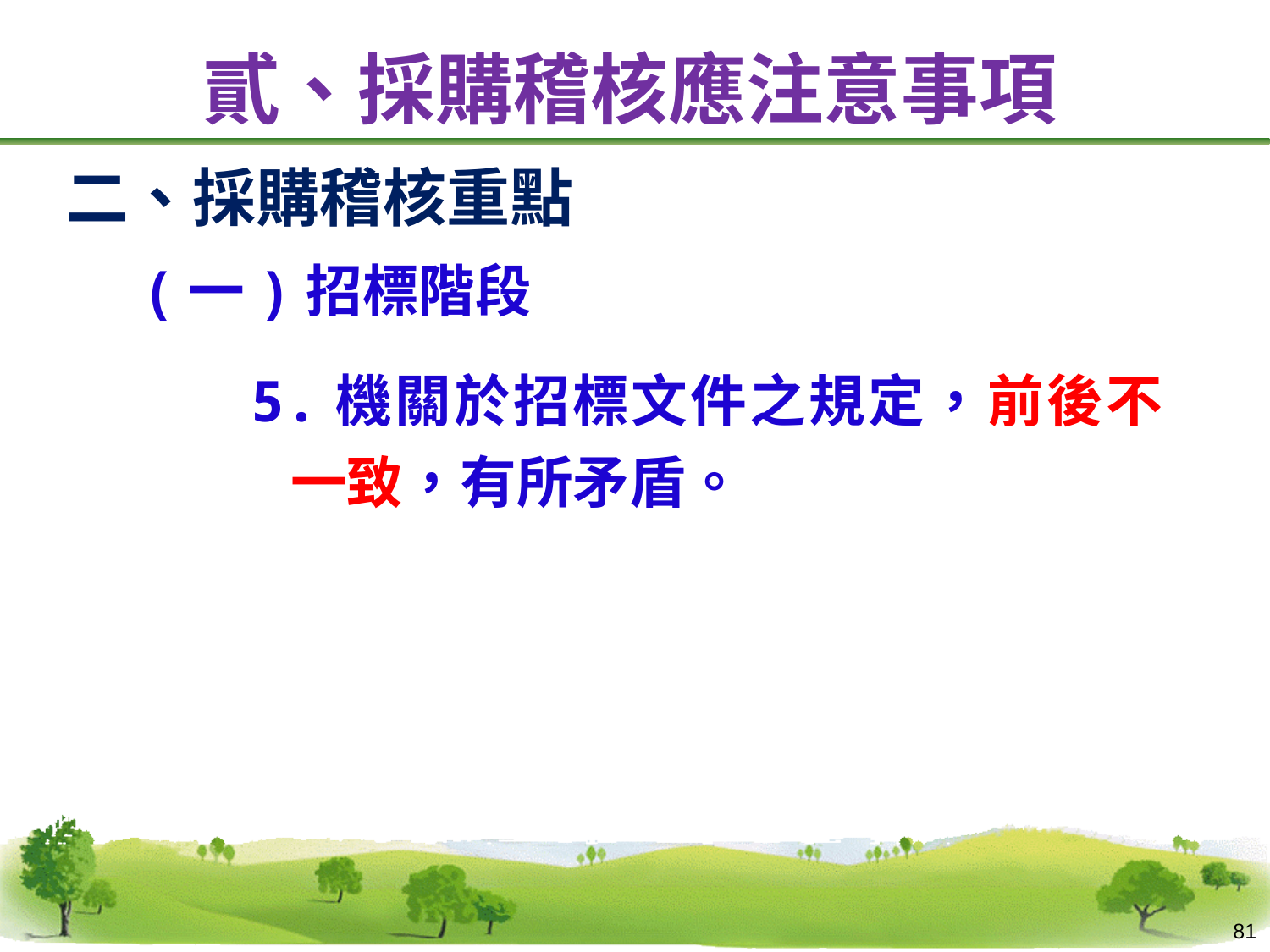

# 貳、採購稽核應注意事項
二、採購稽核重點
(一)招標階段
   5.機關於招標文件之規定，前後不一致，有所矛盾。

81